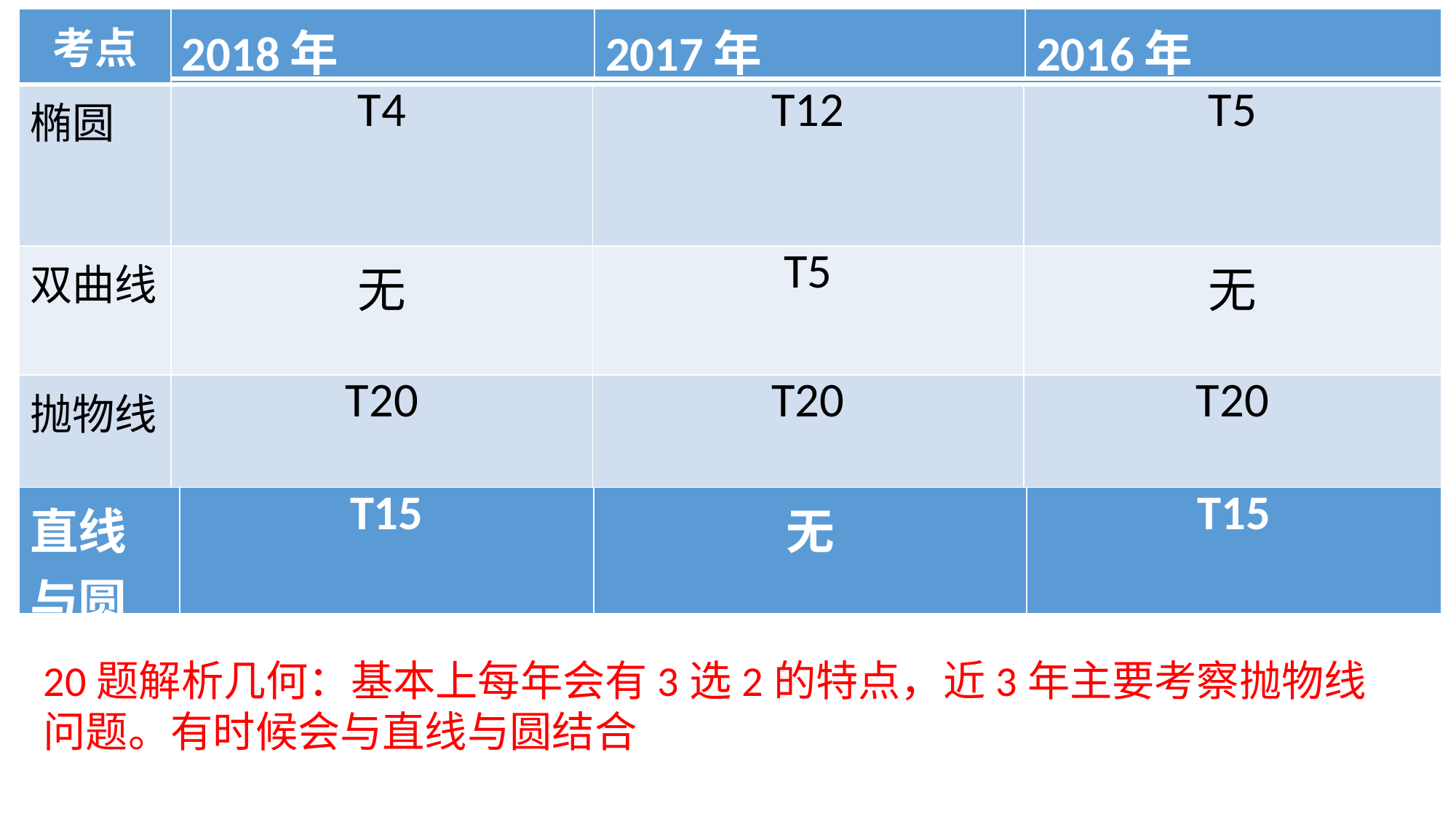

| 考点 |  |  |  |
| --- | --- | --- | --- |
| 椭圆 | T4 | T12 | T5 |
| 双曲线 | 无 | T5 | 无 |
| 抛物线 | T20 | T20 | T20 |
| 2018年 | 2017年 | 2016年 |
| --- | --- | --- |
#
| 直线与圆 | T15 | 无 | T15 |
| --- | --- | --- | --- |
20题解析几何：基本上每年会有3选2的特点，近3年主要考察抛物线问题。有时候会与直线与圆结合